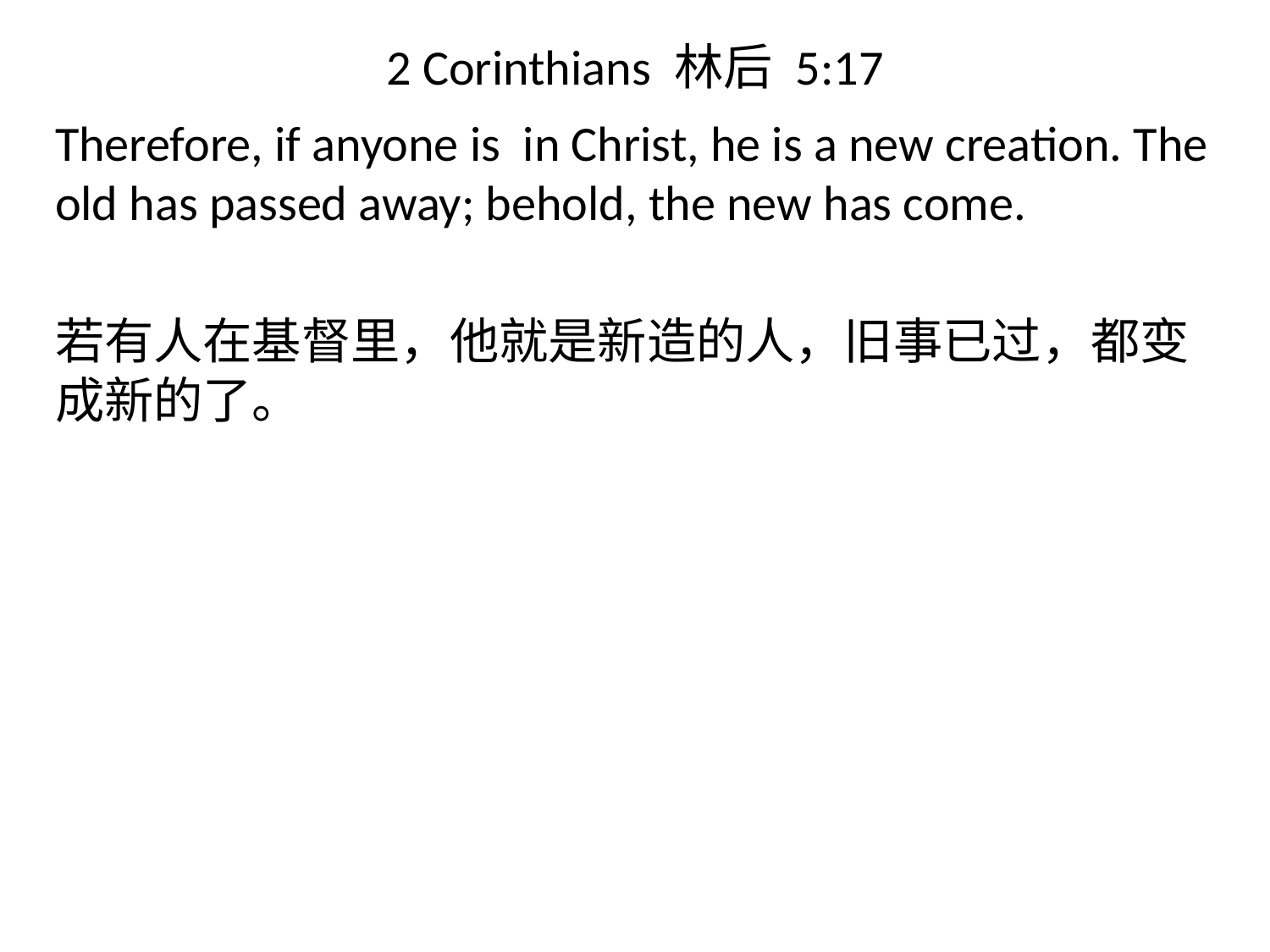

# 2 Corinthians 林后 5:17
Therefore, if anyone is  in Christ, he is a new creation. The old has passed away; behold, the new has come.

若有人在基督里，他就是新造的人，旧事已过，都变成新的了。